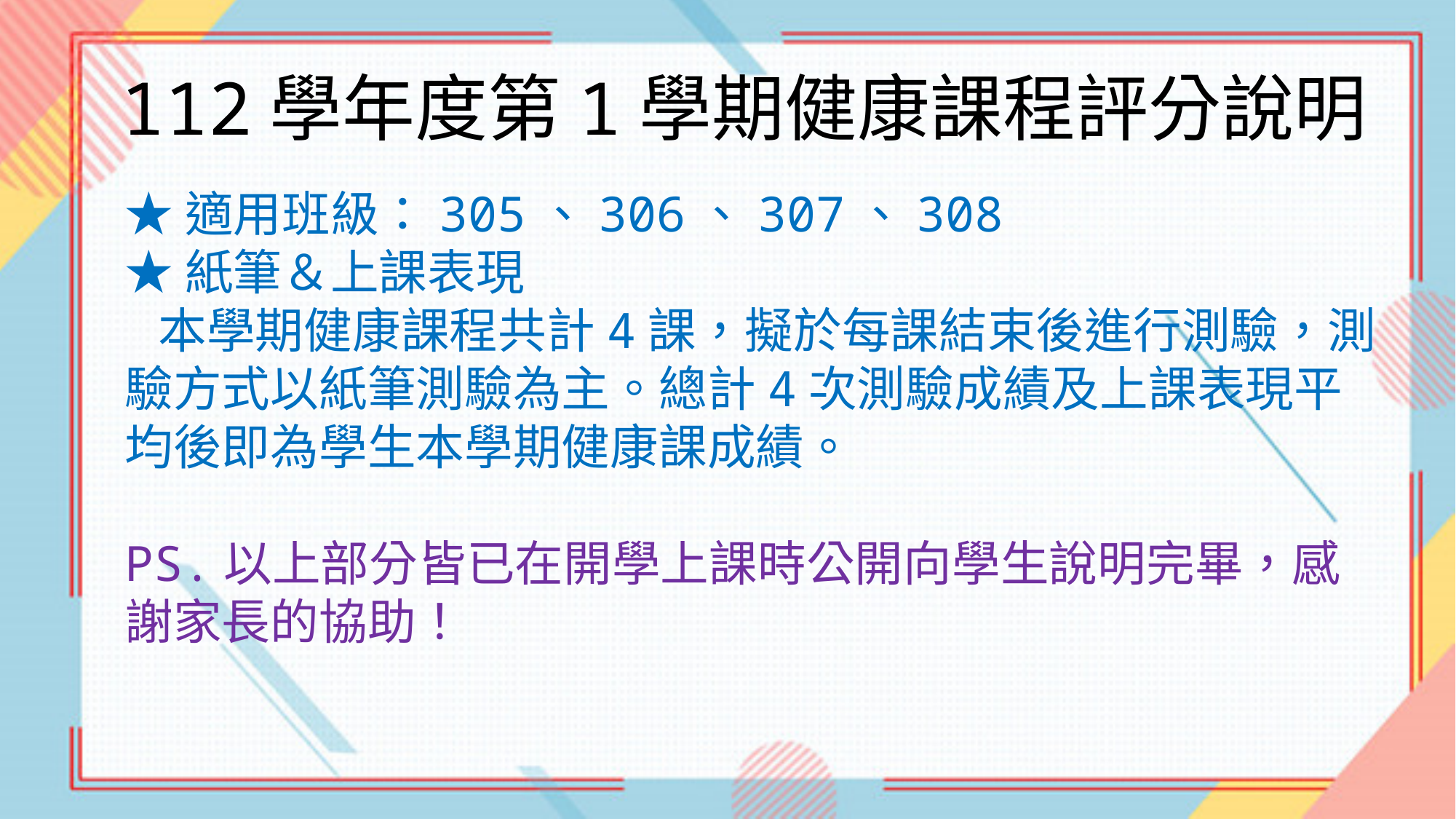

112學年度第1學期健康課程評分說明
★適用班級：305、306、307、308
★紙筆＆上課表現
  本學期健康課程共計4課，擬於每課結束後進行測驗，測驗方式以紙筆測驗為主。總計4次測驗成績及上課表現平均後即為學生本學期健康課成績。

PS.以上部分皆已在開學上課時公開向學生說明完畢，感謝家長的協助！